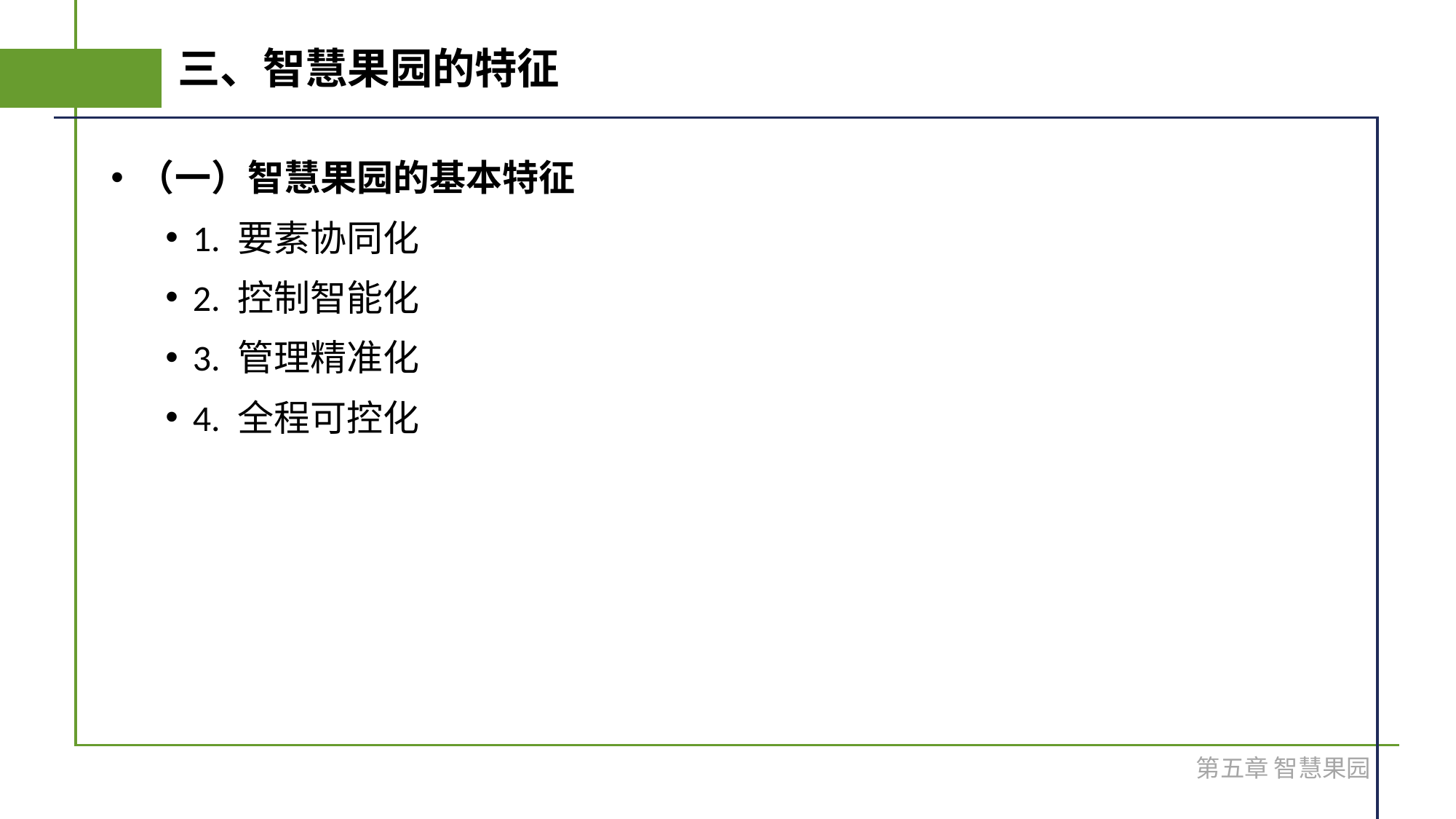

# 三、智慧果园的特征
（一）智慧果园的基本特征
1. 要素协同化
2. 控制智能化
3. 管理精准化
4. 全程可控化
第五章 智慧果园